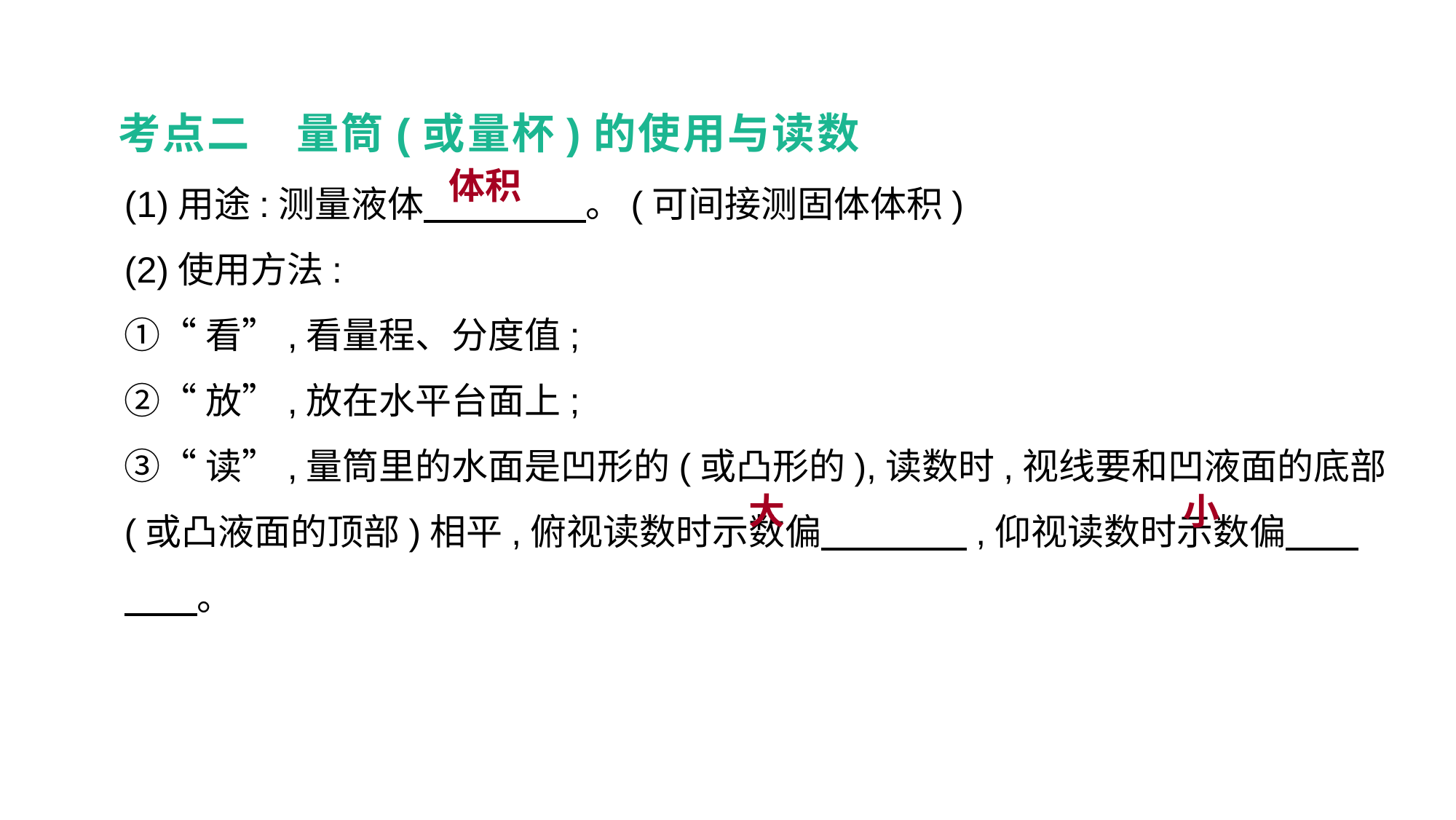

考点二　量筒(或量杯)的使用与读数
(1)用途:测量液体　  　　　。(可间接测固体体积)
(2)使用方法:
①“看”,看量程、分度值;
②“放”,放在水平台面上;
③“读”,量筒里的水面是凹形的(或凸形的),读数时,视线要和凹液面的底部(或凸液面的顶部)相平,俯视读数时示数偏　　　　,仰视读数时示数偏　　　　。
体积
大
小